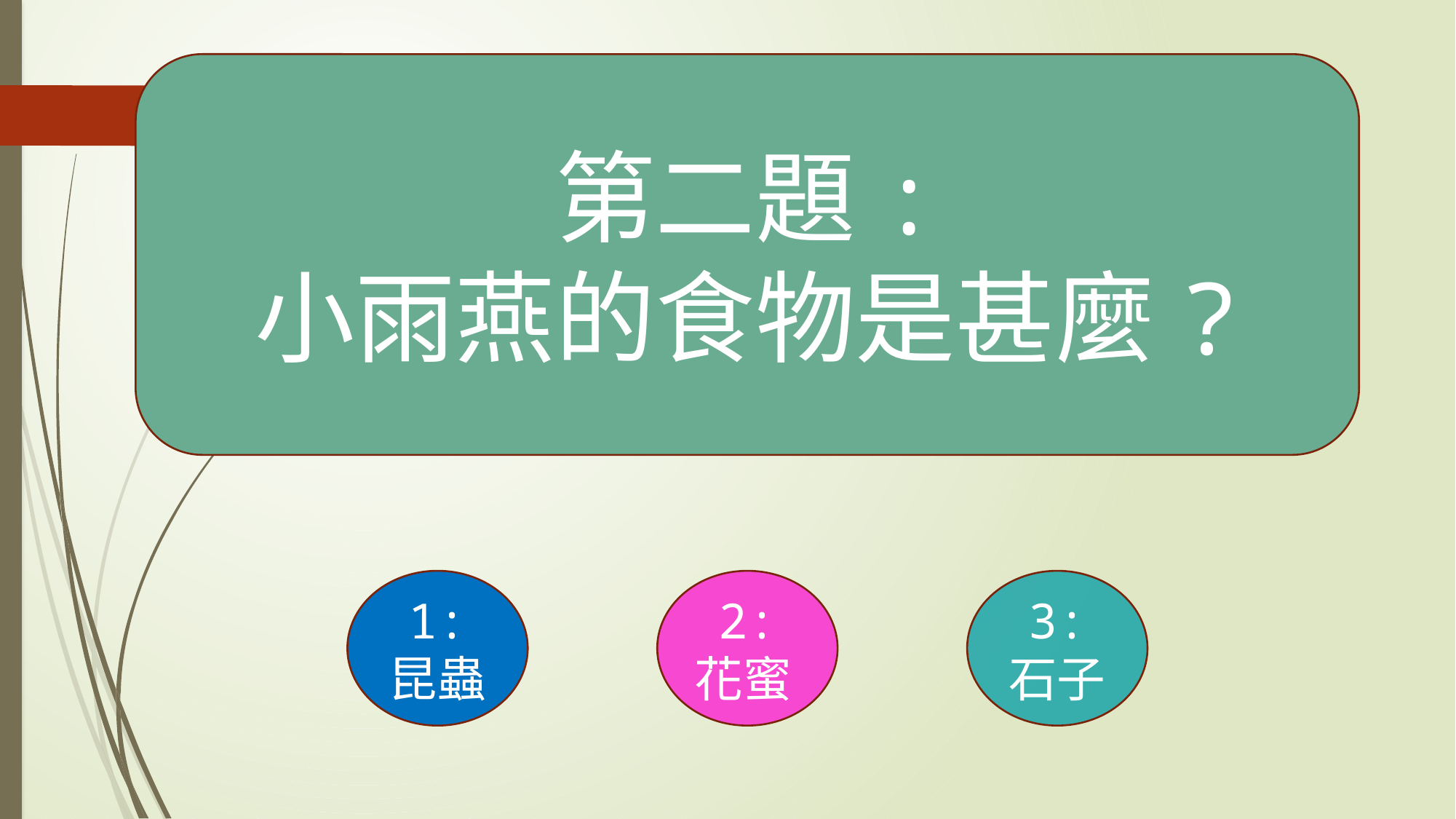

第二題:
小雨燕的食物是甚麼?
1:
昆蟲
3:
石子
2:
花蜜